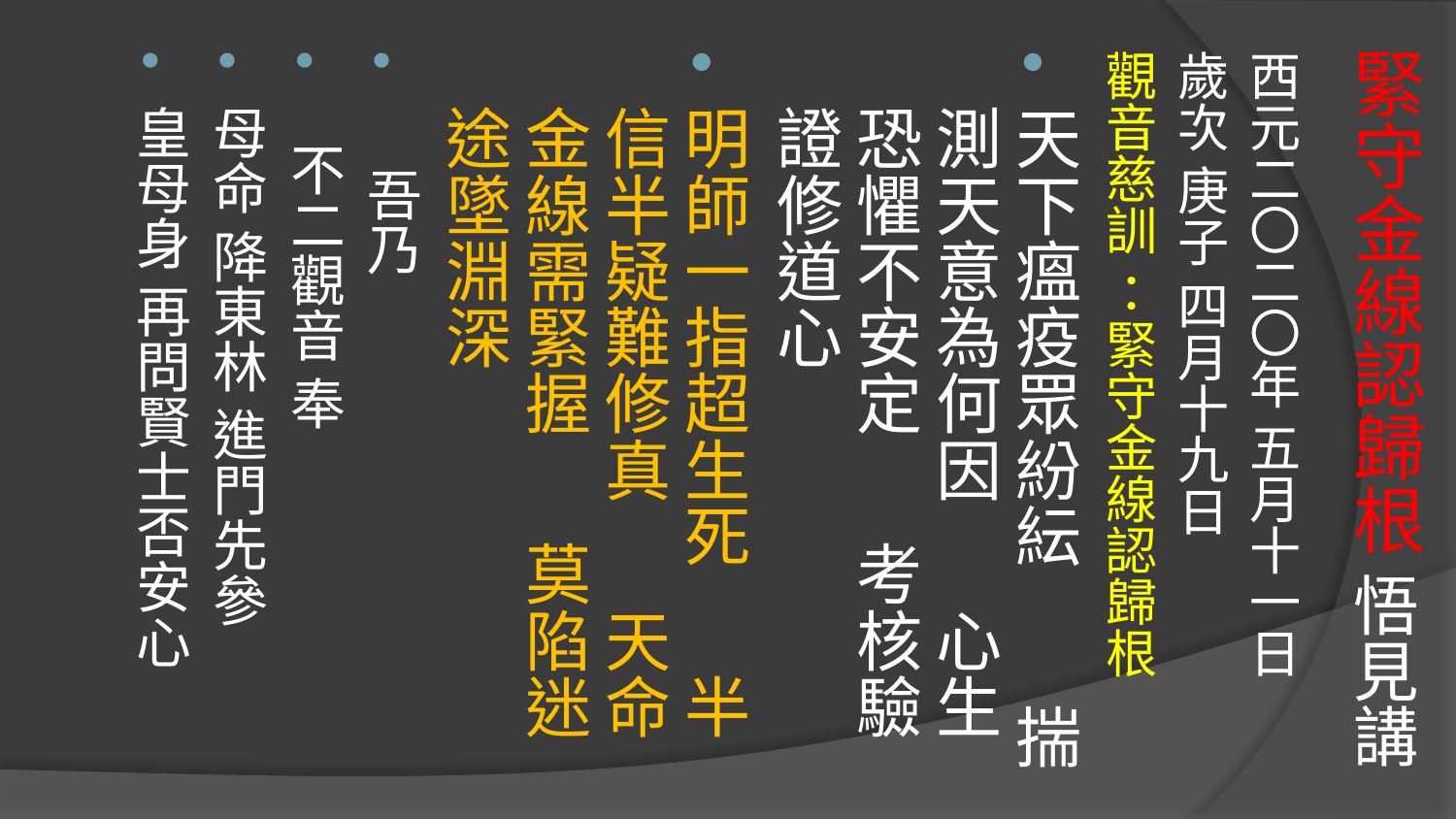

# 緊守金線認歸根 悟見講
西元二〇二〇年 五月十一日
歲次 庚子 四月十九日
觀音慈訓 ：緊守金線認歸根
天下瘟疫眾紛紜         揣測天意為何因       心生恐懼不安定       考核驗證修道心
明師一指超生死       半信半疑難修真       天命金線需緊握       莫陷迷途墜淵深
    吾乃
  不二觀音 奉
母命 降東林 進門先參
皇母身 再問賢士否安心